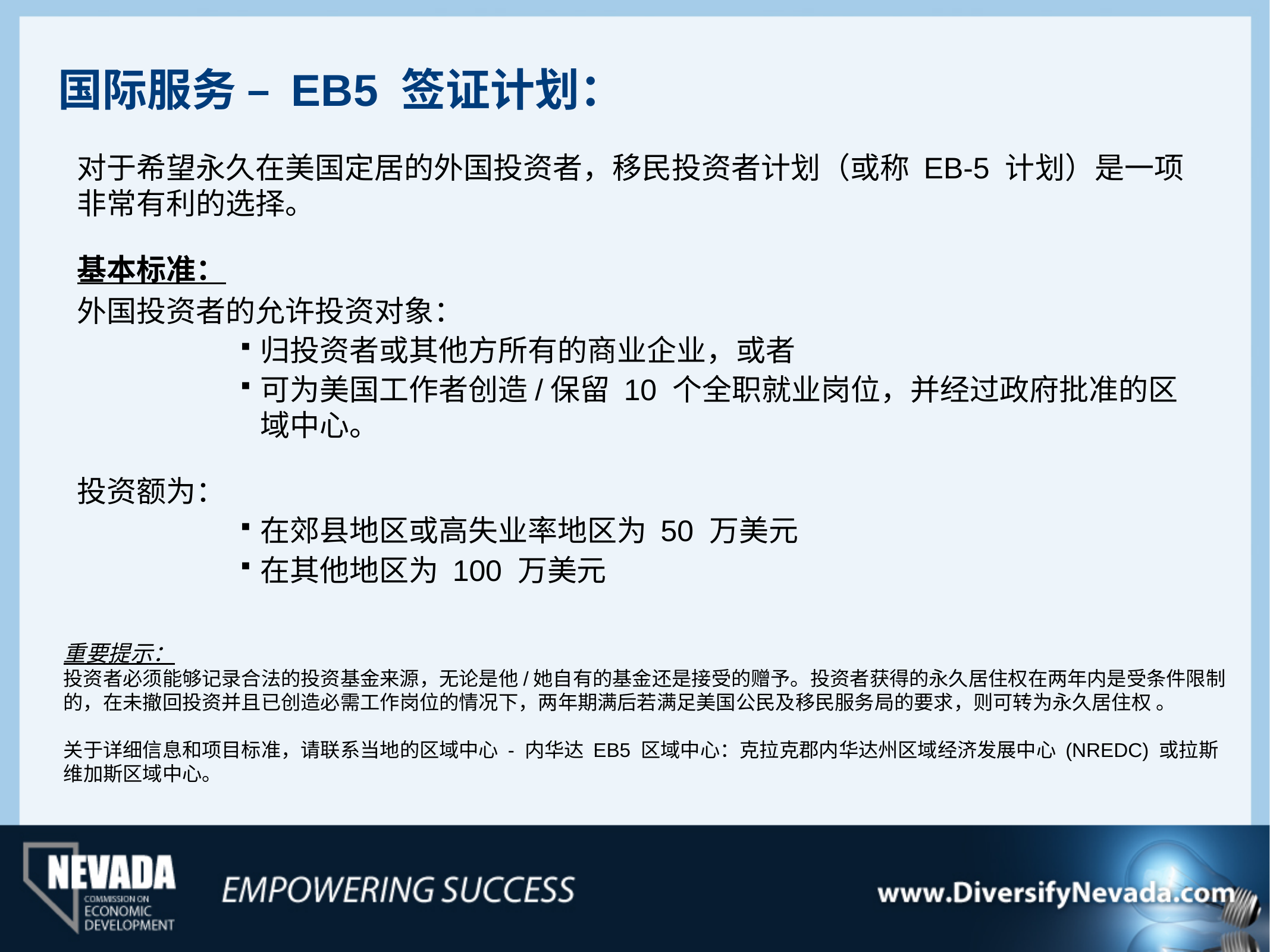

国际服务 – EB5 签证计划：
对于希望永久在美国定居的外国投资者，移民投资者计划（或称 EB-5 计划）是一项非常有利的选择。

基本标准：
外国投资者的允许投资对象：
归投资者或其他方所有的商业企业，或者
可为美国工作者创造/保留 10 个全职就业岗位，并经过政府批准的区域中心。

投资额为：
在郊县地区或高失业率地区为 50 万美元
在其他地区为 100 万美元
重要提示：
投资者必须能够记录合法的投资基金来源，无论是他/她自有的基金还是接受的赠予。投资者获得的永久居住权在两年内是受条件限制的，在未撤回投资并且已创造必需工作岗位的情况下，两年期满后若满足美国公民及移民服务局的要求，则可转为永久居住权 。

关于详细信息和项目标准，请联系当地的区域中心 - 内华达 EB5 区域中心：克拉克郡内华达州区域经济发展中心 (NREDC) 或拉斯维加斯区域中心。